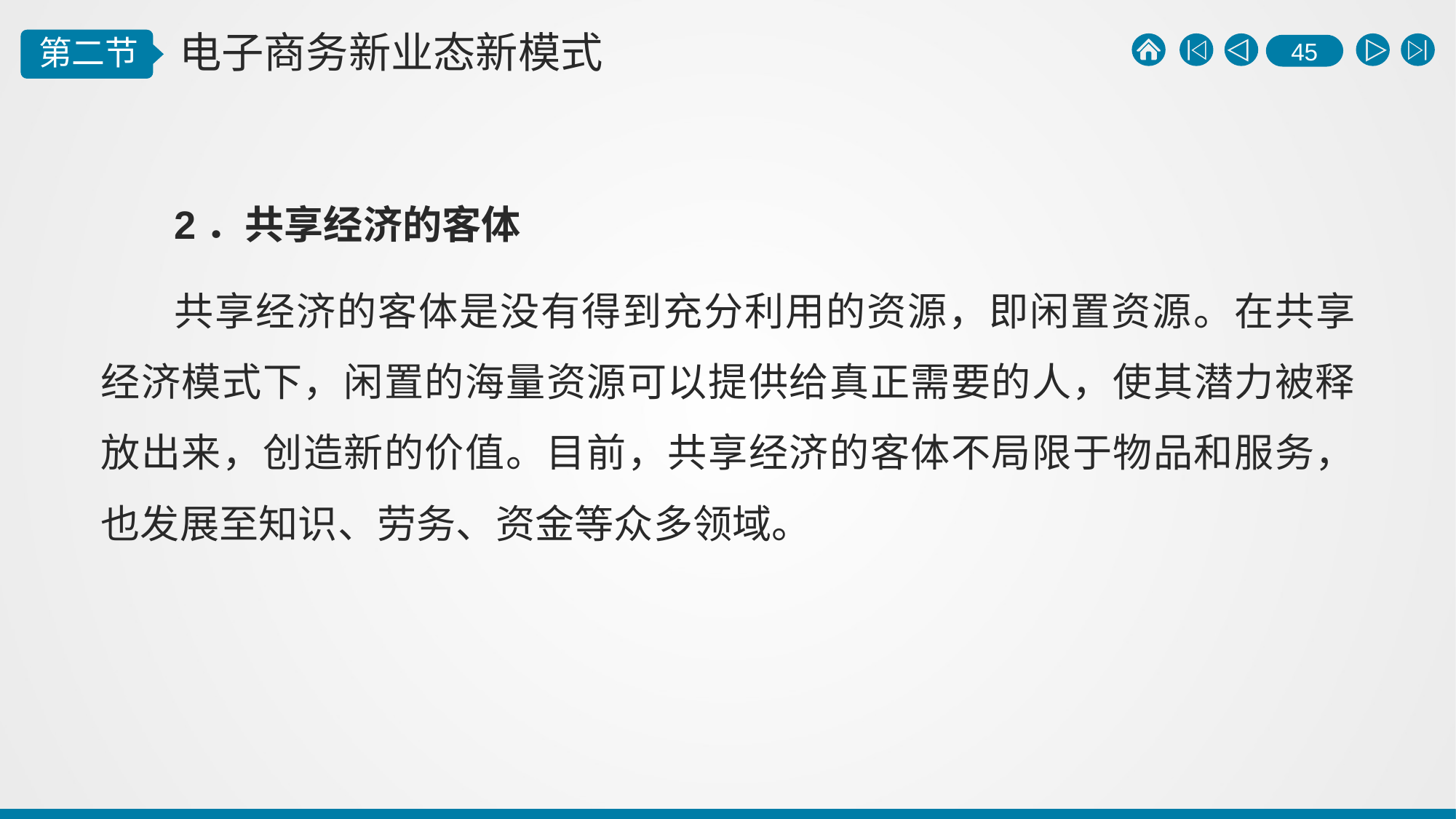

2．共享经济的客体
共享经济的客体是没有得到充分利用的资源，即闲置资源。在共享经济模式下，闲置的海量资源可以提供给真正需要的人，使其潜力被释放出来，创造新的价值。目前，共享经济的客体不局限于物品和服务，也发展至知识、劳务、资金等众多领域。